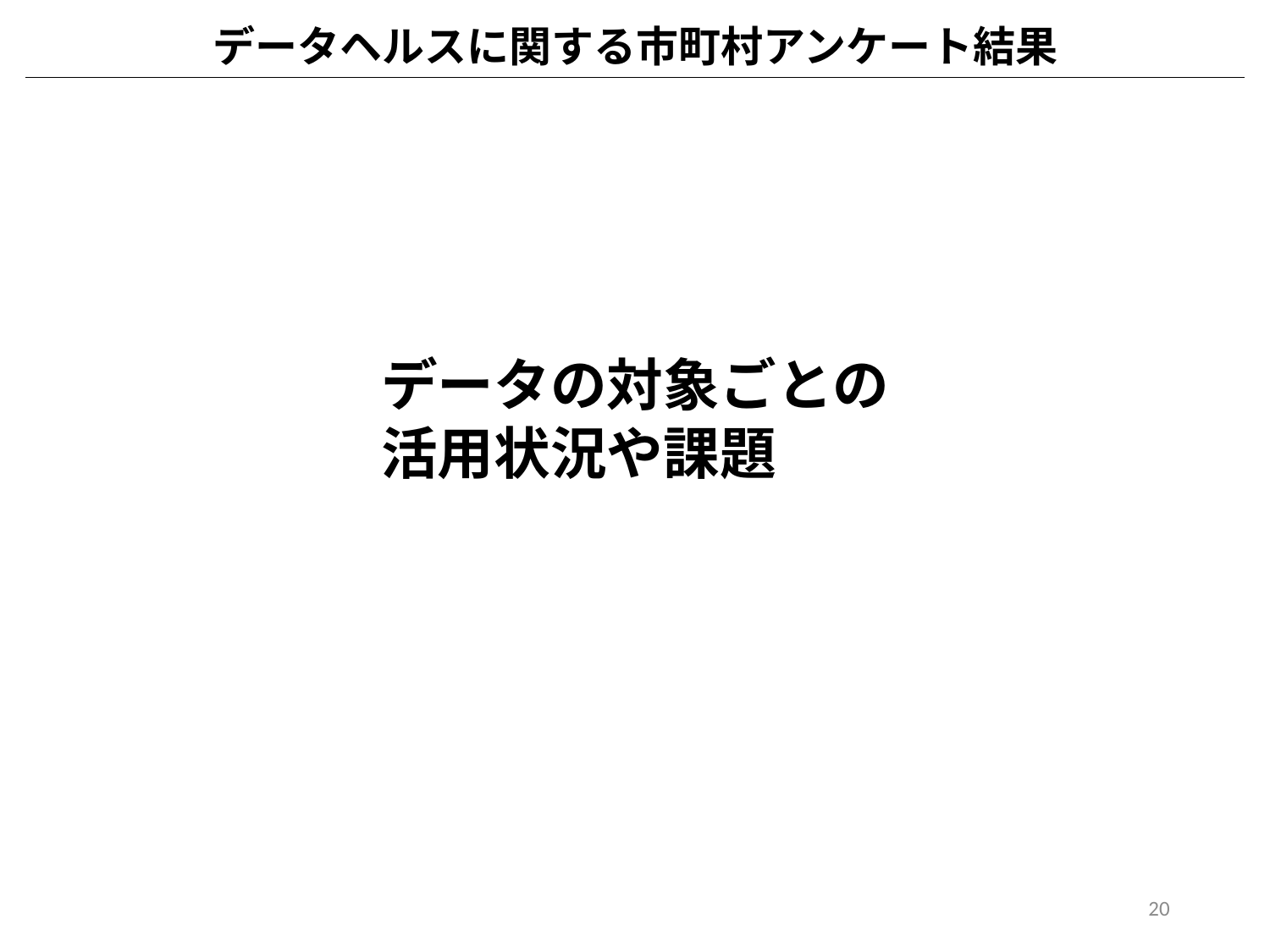

データヘルスに関する市町村アンケート結果
データの対象ごとの
活用状況や課題
20